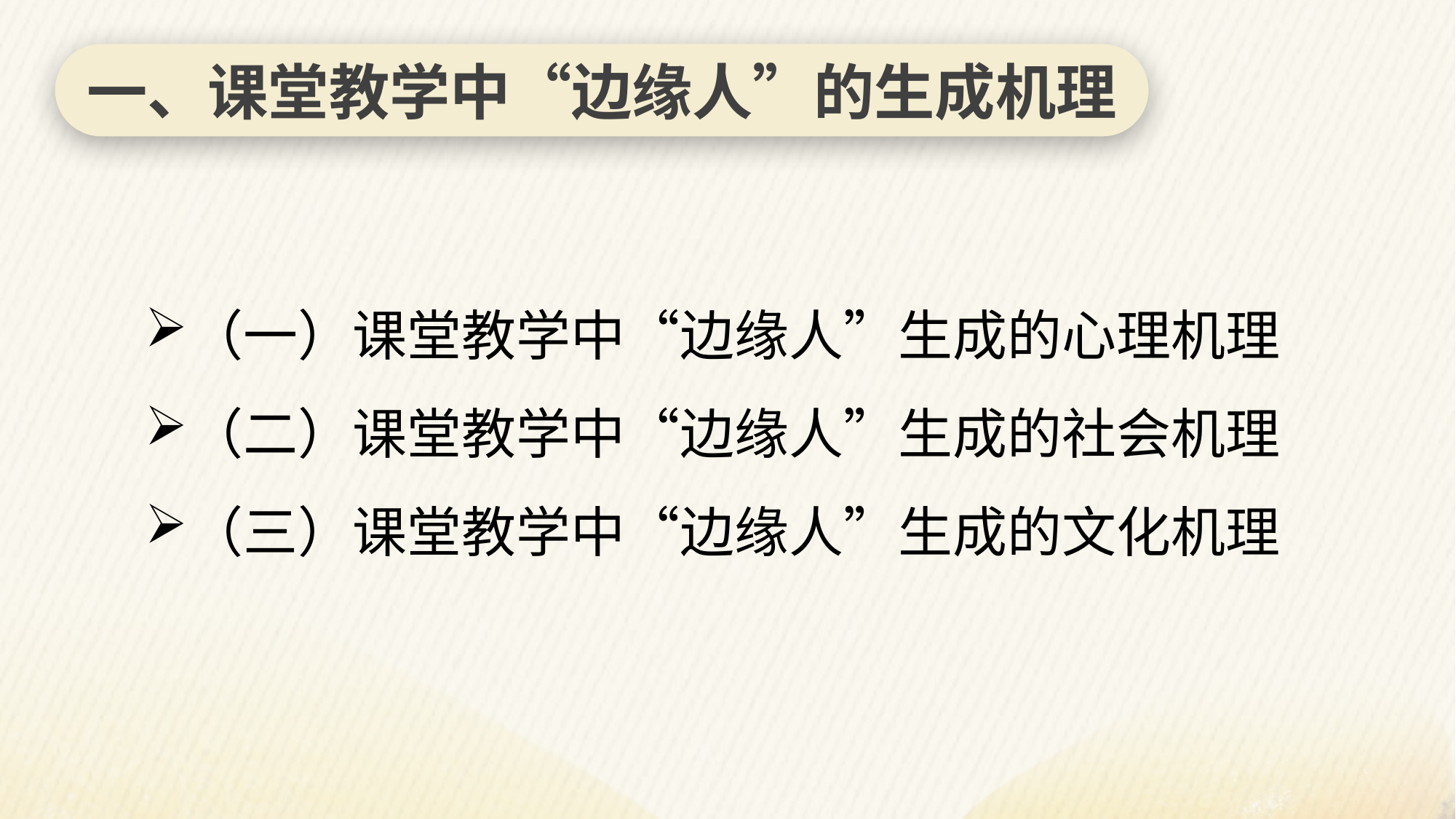

一、课堂教学中“边缘人”的生成机理
（一）课堂教学中“边缘人”生成的心理机理
（二）课堂教学中“边缘人”生成的社会机理
（三）课堂教学中“边缘人”生成的文化机理